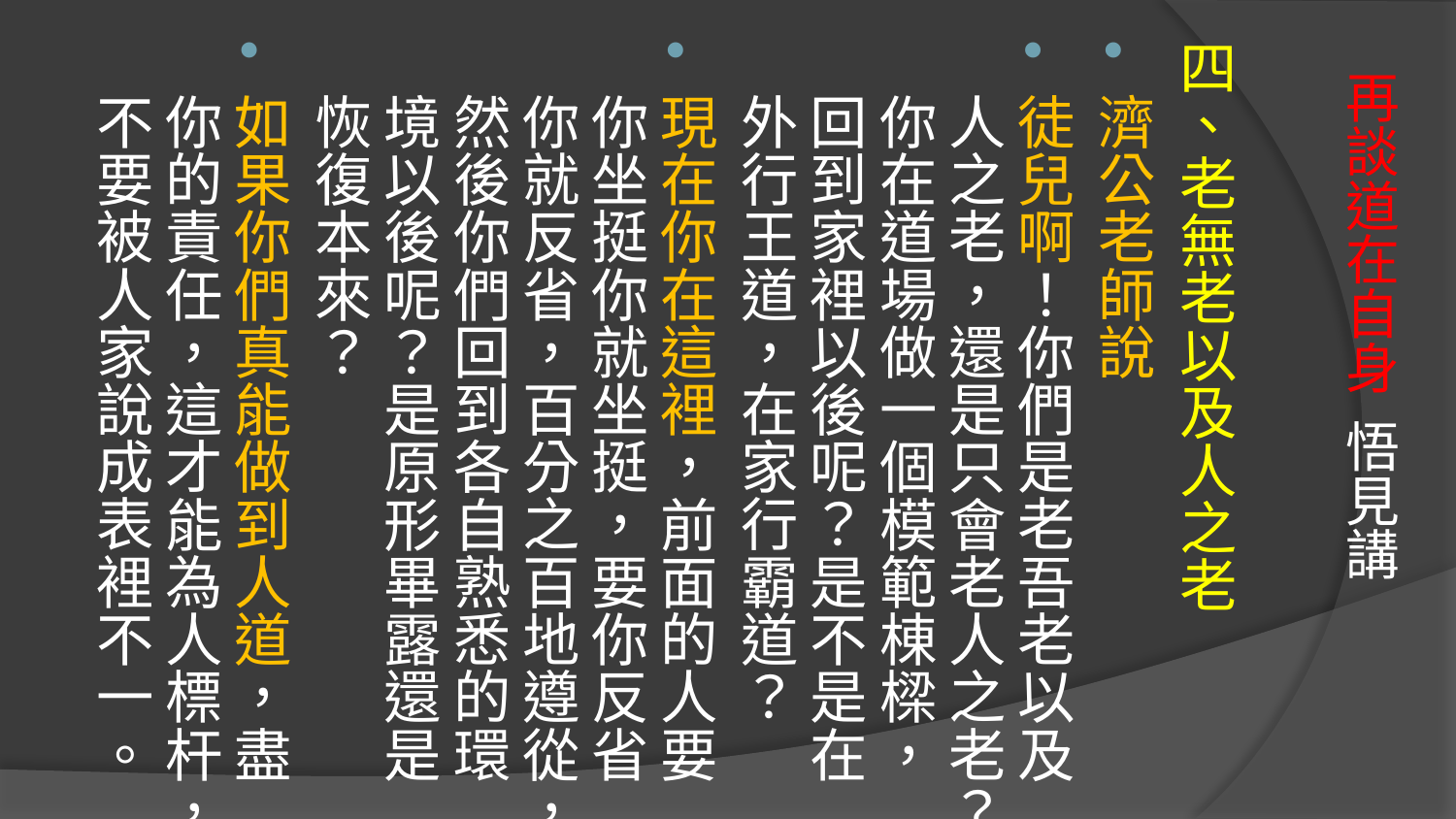

四、老無老以及人之老
濟公老師說
徒兒啊！你們是老吾老以及人之老，還是只會老人之老？你在道場做一個模範棟樑，回到家裡以後呢？是不是在外行王道，在家行霸道？
現在你在這裡，前面的人要你坐挺你就坐挺，要你反省你就反省，百分之百地遵從，然後你們回到各自熟悉的環境以後呢？是原形畢露還是恢復本來？
如果你們真能做到人道，盡你的責任，這才能為人標杆，不要被人家說成表裡不一。

# 再談道在自身  悟見講